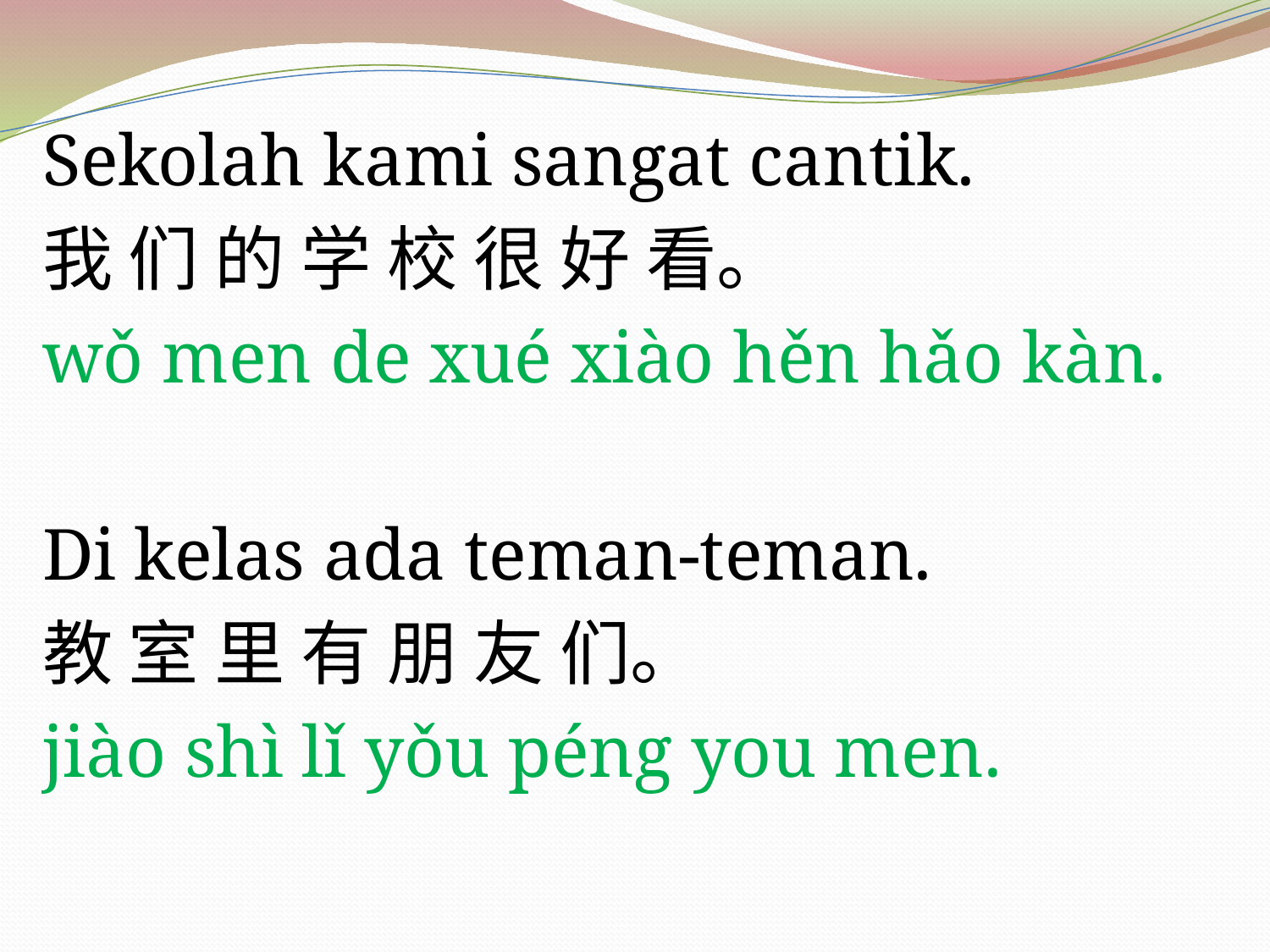

Sekolah kami sangat cantik.
我 们 的 学 校 很 好 看。
wǒ men de xué xiào hěn hǎo kàn.

Di kelas ada teman-teman.
教 室 里 有 朋 友 们。
jiào shì lǐ yǒu péng you men.